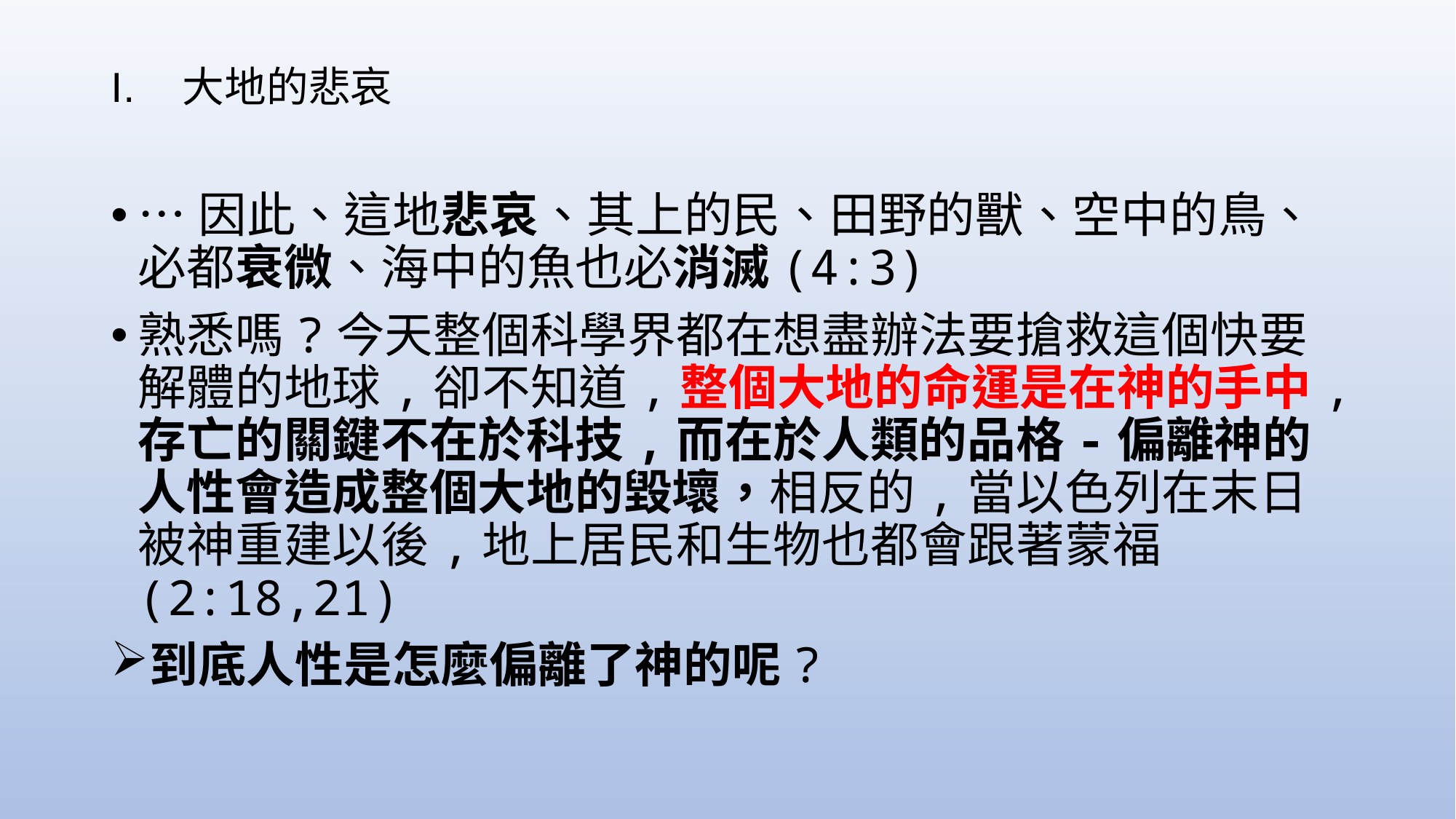

# 大地的悲哀
…因此、這地悲哀、其上的民、田野的獸、空中的鳥、必都衰微、海中的魚也必消滅(4:3)
熟悉嗎?今天整個科學界都在想盡辦法要搶救這個快要解體的地球,卻不知道,整個大地的命運是在神的手中,存亡的關鍵不在於科技,而在於人類的品格-偏離神的人性會造成整個大地的毀壞，相反的,當以色列在末日被神重建以後,地上居民和生物也都會跟著蒙福(2:18,21)
到底人性是怎麼偏離了神的呢?